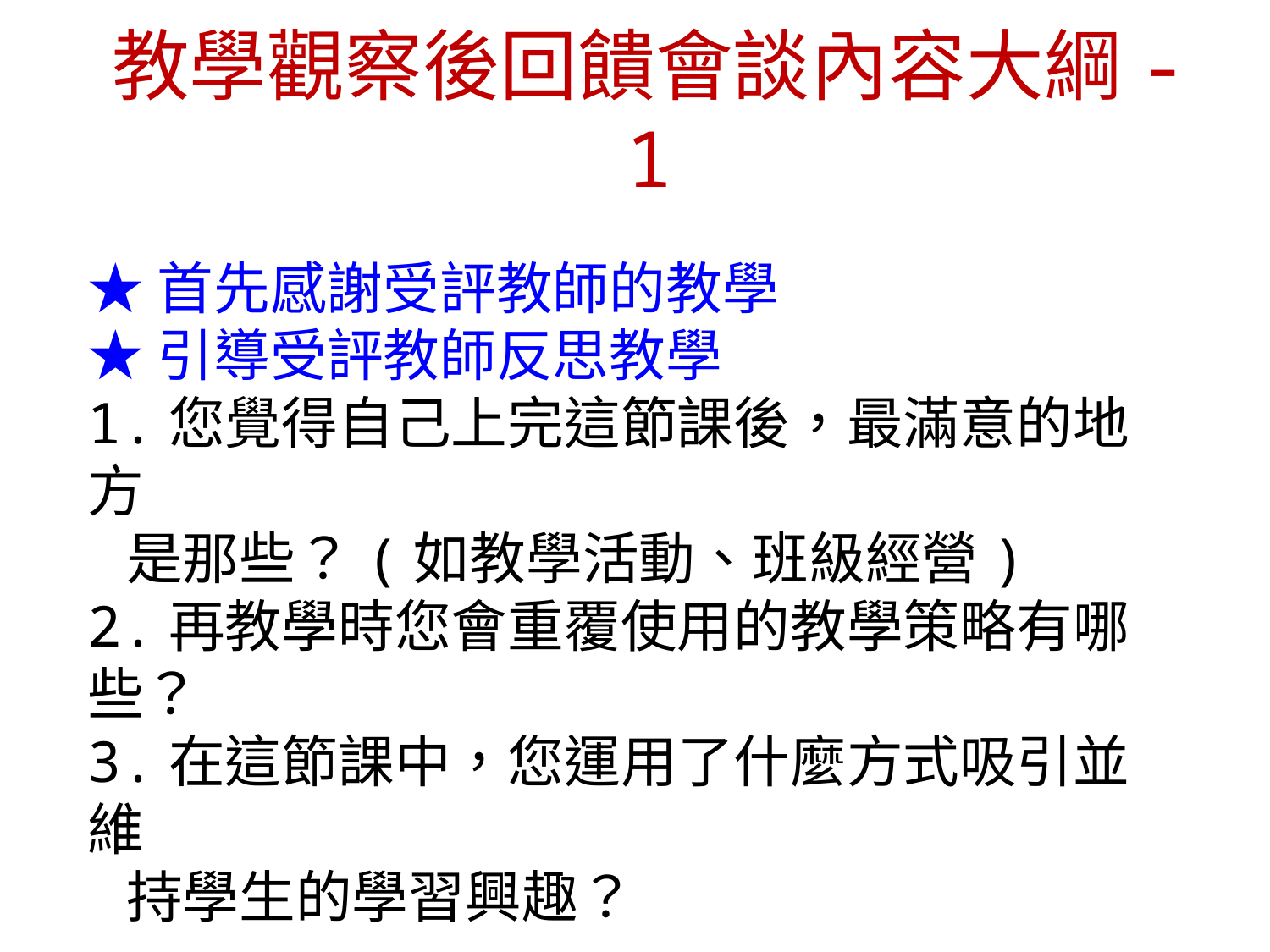

教學觀察後回饋會談內容大綱-1
★首先感謝受評教師的教學
★引導受評教師反思教學
1.您覺得自己上完這節課後，最滿意的地方
  是那些？(如教學活動、班級經營)
2.再教學時您會重覆使用的教學策略有哪些？
3.在這節課中，您運用了什麼方式吸引並維
  持學生的學習興趣？